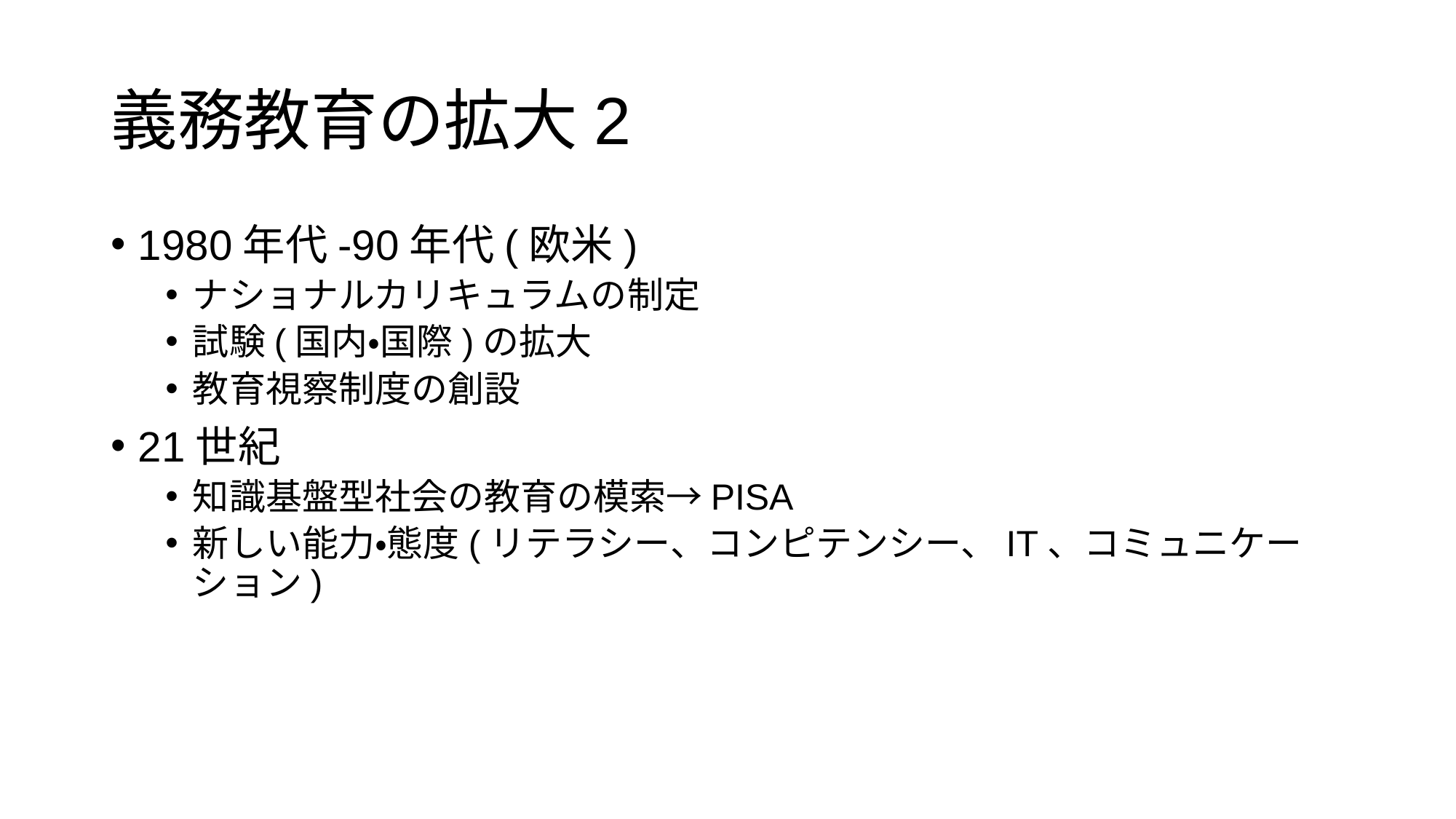

# 義務教育の拡大2
1980年代-90年代(欧米)
ナショナルカリキュラムの制定
試験(国内・国際)の拡大
教育視察制度の創設
21世紀
知識基盤型社会の教育の模索→PISA
新しい能力・態度(リテラシー、コンピテンシー、IT、コミュニケーション)